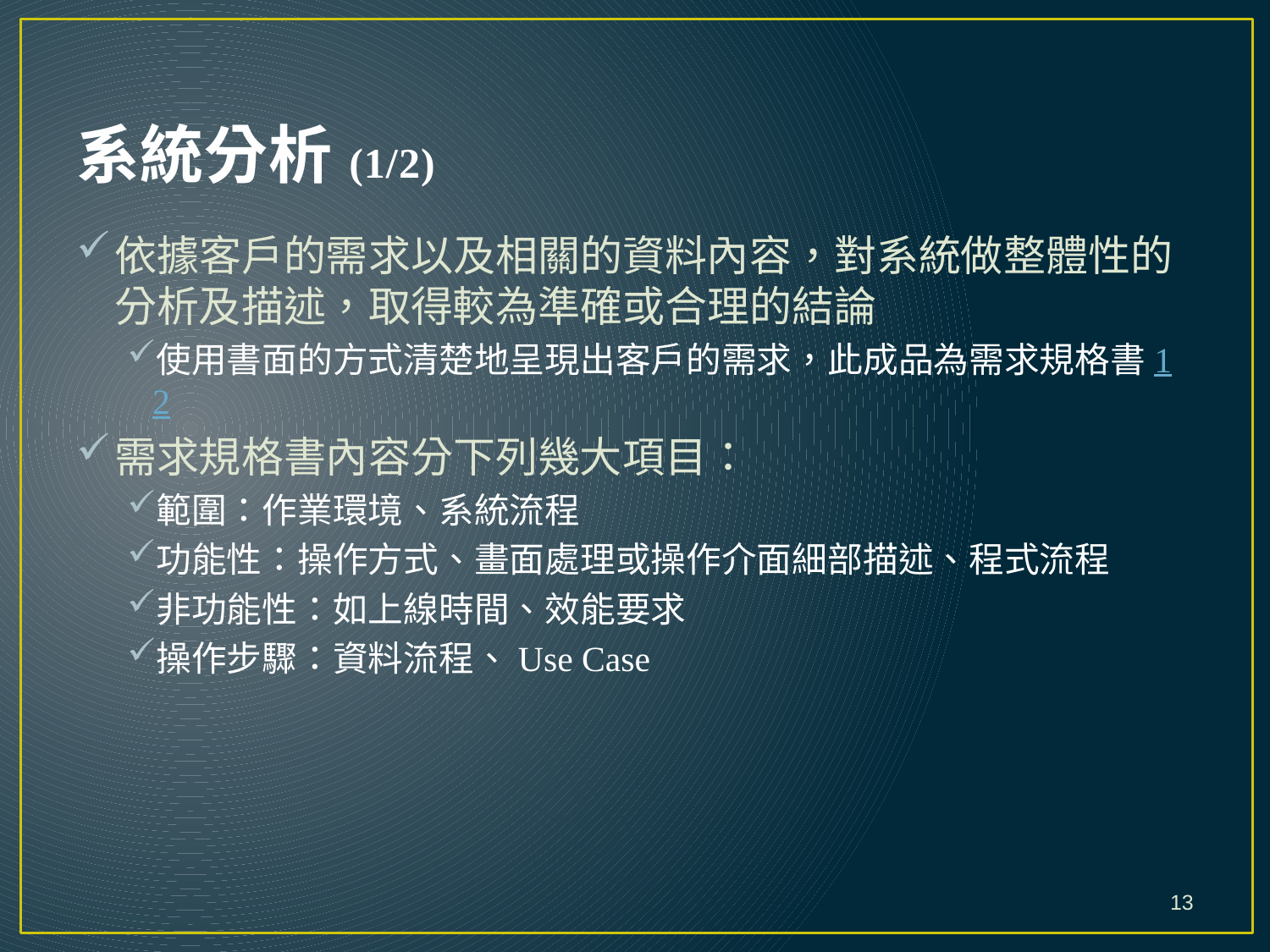

# 系統分析(1/2)
依據客戶的需求以及相關的資料內容，對系統做整體性的分析及描述，取得較為準確或合理的結論
使用書面的方式清楚地呈現出客戶的需求，此成品為需求規格書1 2
需求規格書內容分下列幾大項目：
範圍：作業環境、系統流程
功能性：操作方式、畫面處理或操作介面細部描述、程式流程
非功能性：如上線時間、效能要求
操作步驟：資料流程、Use Case

13